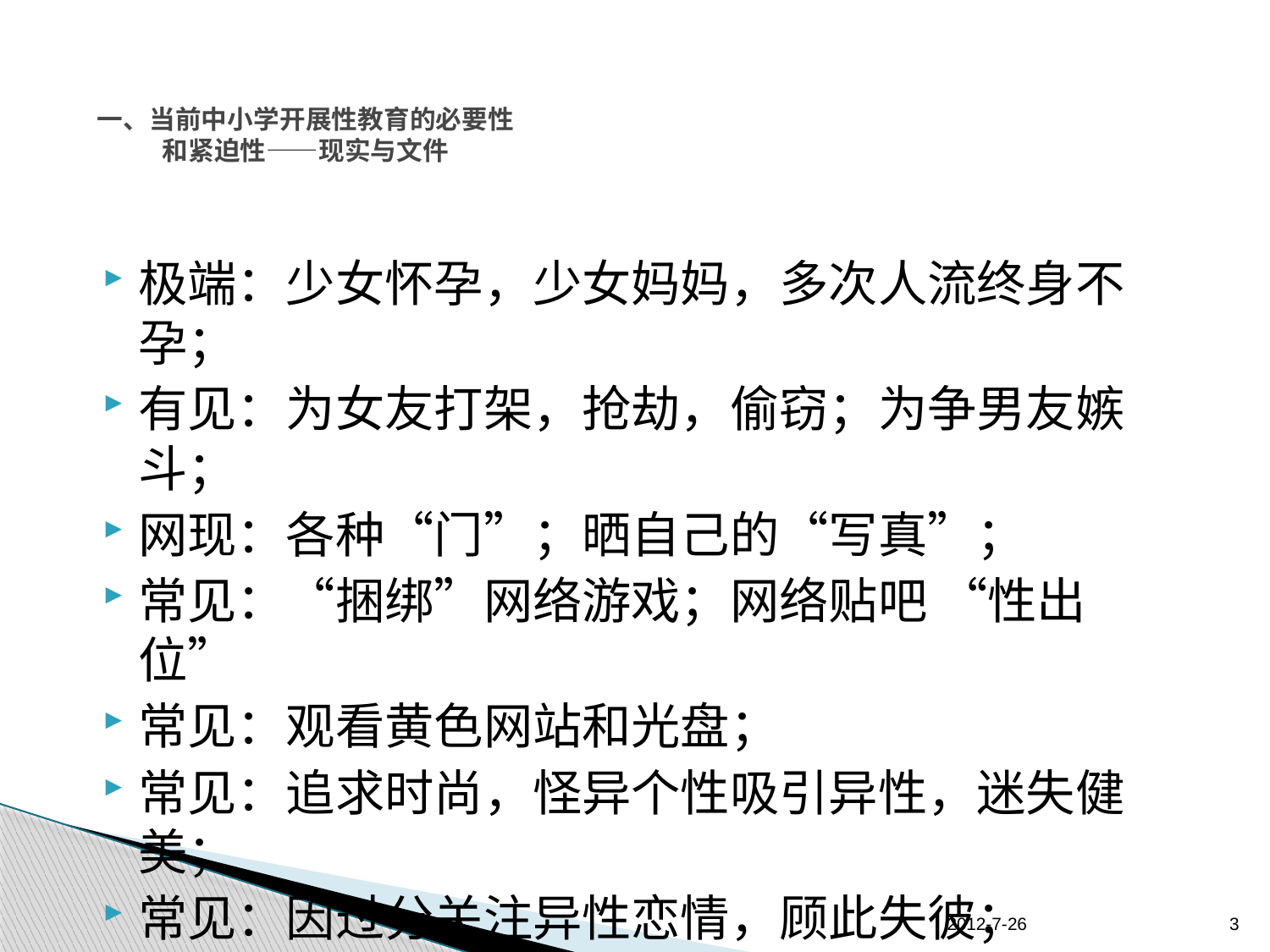

# 一、当前中小学开展性教育的必要性 和紧迫性——现实与文件
极端：少女怀孕，少女妈妈，多次人流终身不孕；
有见：为女友打架，抢劫，偷窃；为争男友嫉斗；
网现：各种“门”；晒自己的“写真”；
常见：“捆绑”网络游戏；网络贴吧 “性出位”
常见：观看黄色网站和光盘；
常见：追求时尚，怪异个性吸引异性，迷失健美；
常见：因过分关注异性恋情，顾此失彼；
常见：躁动，逆反老师和家长；
常见：过分自信，无知自我保护；
……

2012-7-26
3